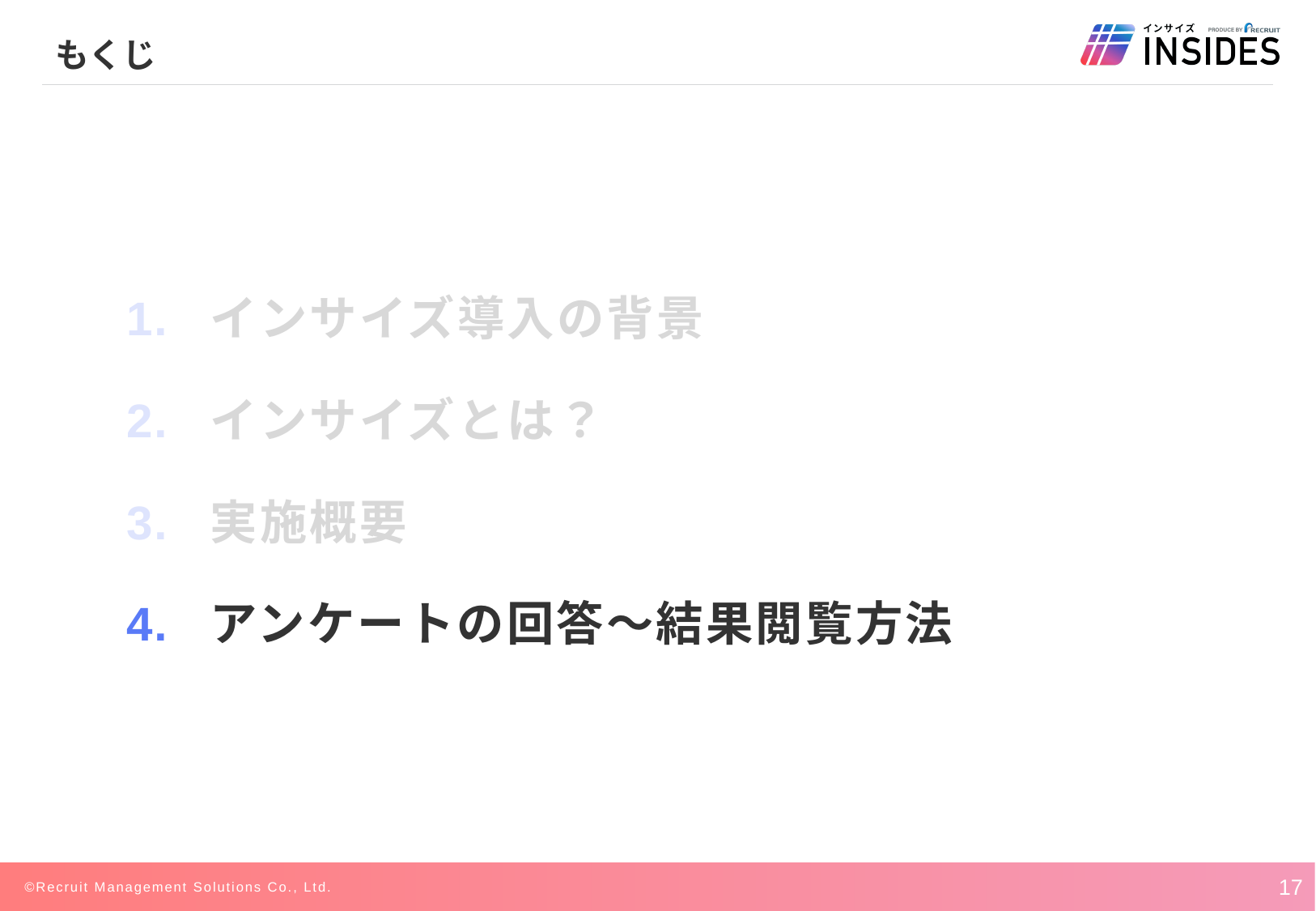

# もくじ
インサイズ導入の背景
インサイズとは？
実施概要
アンケートの回答～結果閲覧方法